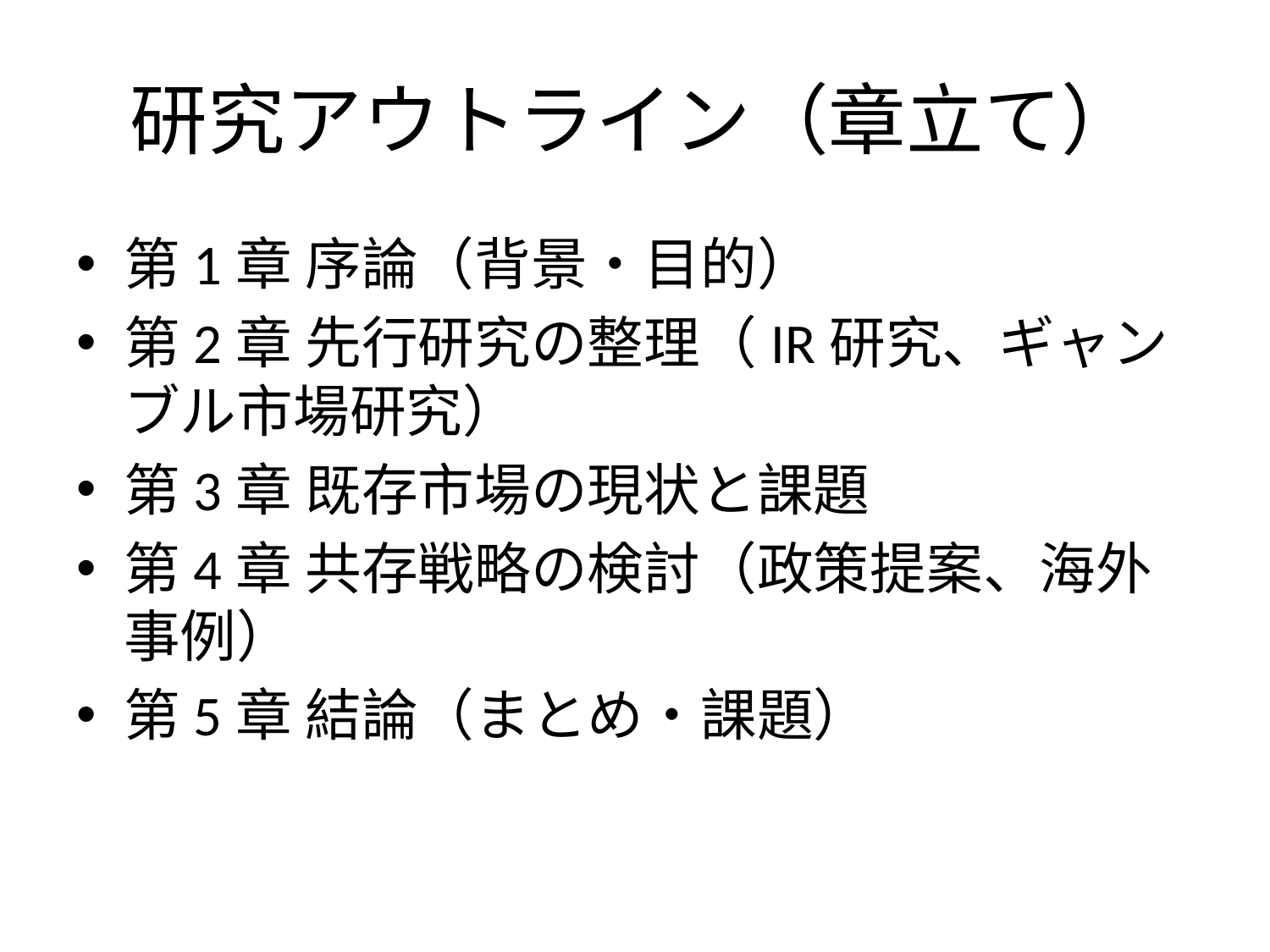

# 研究アウトライン（章立て）
第1章 序論（背景・目的）
第2章 先行研究の整理（IR研究、ギャンブル市場研究）
第3章 既存市場の現状と課題
第4章 共存戦略の検討（政策提案、海外事例）
第5章 結論（まとめ・課題）